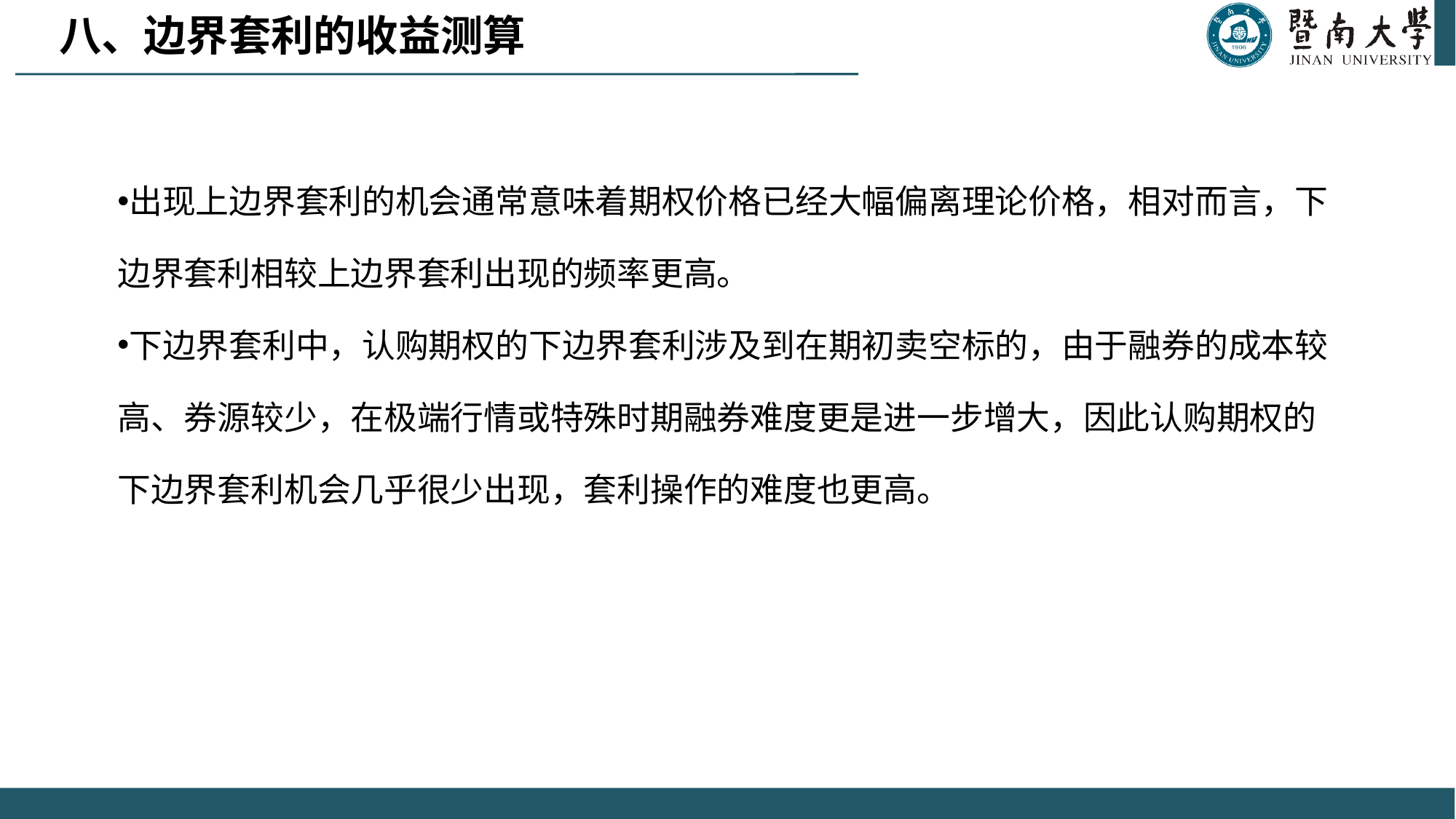

八、边界套利的收益测算
出现上边界套利的机会通常意味着期权价格已经大幅偏离理论价格，相对而言，下边界套利相较上边界套利出现的频率更高。
下边界套利中，认购期权的下边界套利涉及到在期初卖空标的，由于融券的成本较高、券源较少，在极端行情或特殊时期融券难度更是进一步增大，因此认购期权的下边界套利机会几乎很少出现，套利操作的难度也更高。